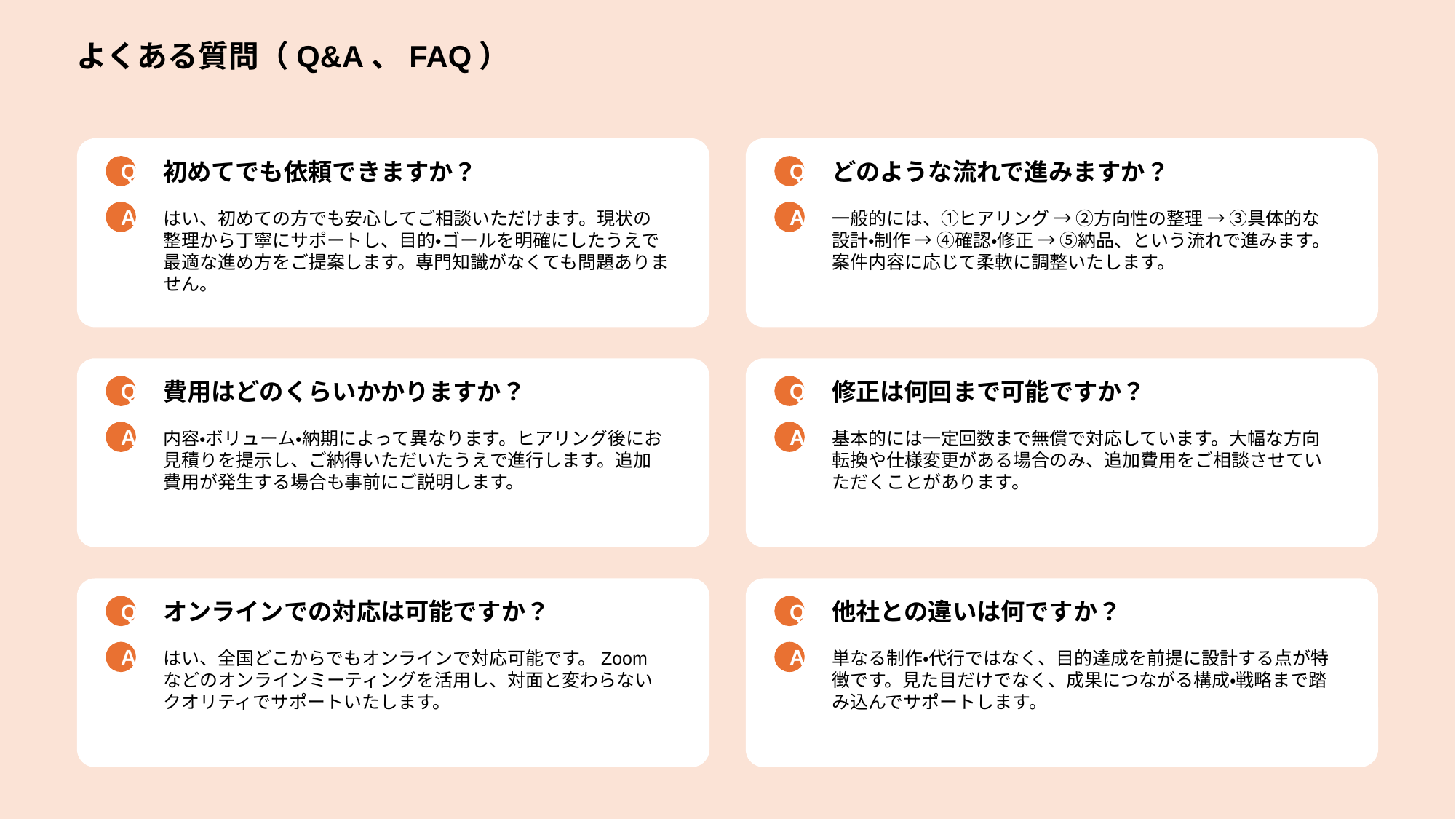

よくある質問（Q&A、FAQ）

初めてでも依頼できますか？
Q
はい、初めての方でも安心してご相談いただけます。現状の整理から丁寧にサポートし、目的・ゴールを明確にしたうえで最適な進め方をご提案します。専門知識がなくても問題ありません。
A

どのような流れで進みますか？
Q
一般的には、①ヒアリング → ②方向性の整理 → ③具体的な設計・制作 → ④確認・修正 → ⑤納品、という流れで進みます。案件内容に応じて柔軟に調整いたします。
A

費用はどのくらいかかりますか？
Q
内容・ボリューム・納期によって異なります。ヒアリング後にお見積りを提示し、ご納得いただいたうえで進行します。追加費用が発生する場合も事前にご説明します。
A

修正は何回まで可能ですか？
Q
基本的には一定回数まで無償で対応しています。大幅な方向転換や仕様変更がある場合のみ、追加費用をご相談させていただくことがあります。
A

オンラインでの対応は可能ですか？
Q
はい、全国どこからでもオンラインで対応可能です。Zoomなどのオンラインミーティングを活用し、対面と変わらないクオリティでサポートいたします。
A

他社との違いは何ですか？
Q
単なる制作・代行ではなく、目的達成を前提に設計する点が特徴です。見た目だけでなく、成果につながる構成・戦略まで踏み込んでサポートします。
A